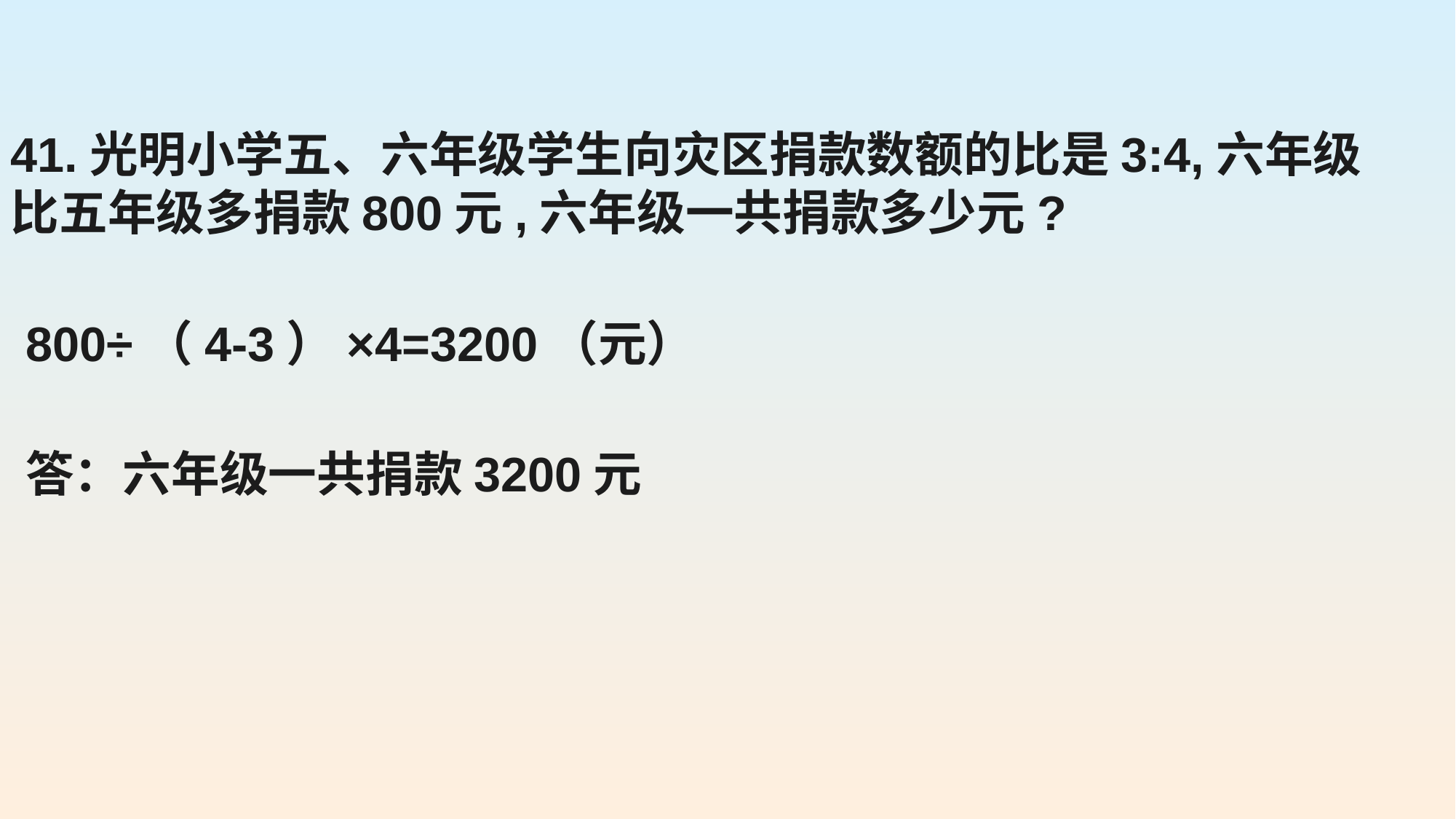

41.光明小学五、六年级学生向灾区捐款数额的比是3:4,六年级比五年级多捐款800元,六年级一共捐款多少元?
800÷（4-3）×4=3200（元）
答：六年级一共捐款3200元